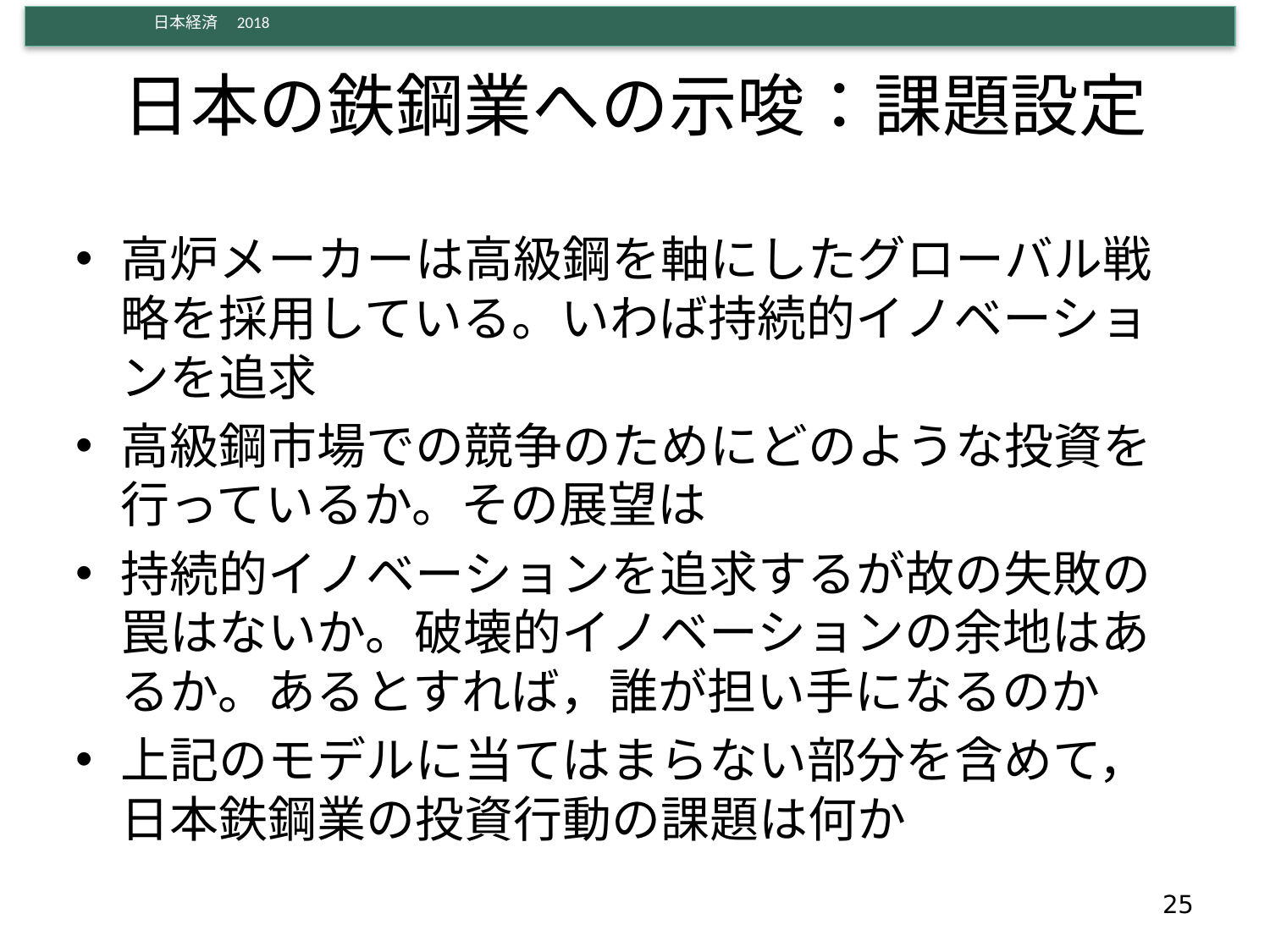

# 日本の鉄鋼業への示唆：課題設定
高炉メーカーは高級鋼を軸にしたグローバル戦略を採用している。いわば持続的イノベーションを追求
高級鋼市場での競争のためにどのような投資を行っているか。その展望は
持続的イノベーションを追求するが故の失敗の罠はないか。破壊的イノベーションの余地はあるか。あるとすれば，誰が担い手になるのか
上記のモデルに当てはまらない部分を含めて，日本鉄鋼業の投資行動の課題は何か
25